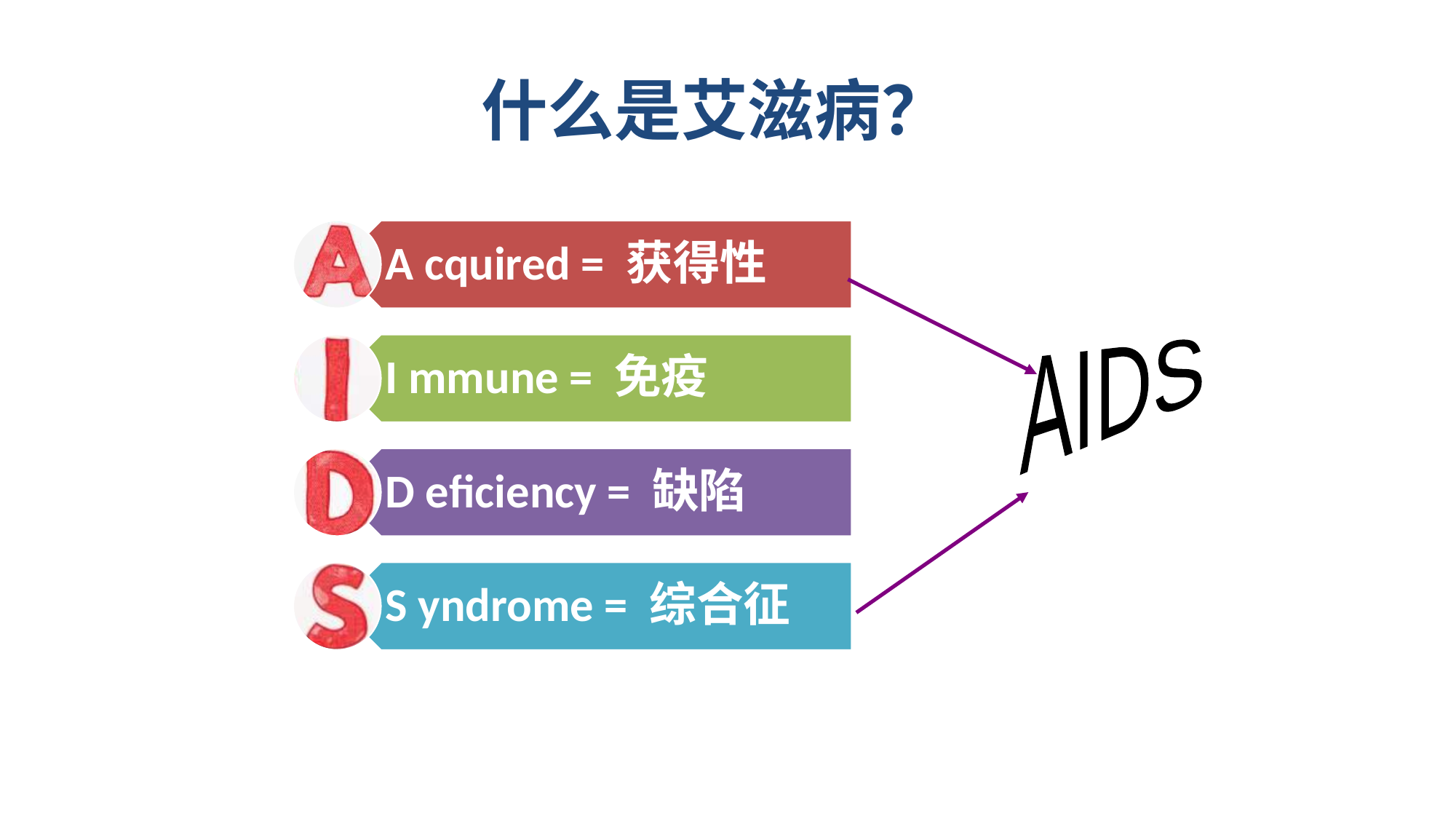

什么是艾滋病？

A cquired = 获得性
I mmune = 免疫
D eficiency = 缺陷
S yndrome = 综合征

AIDS